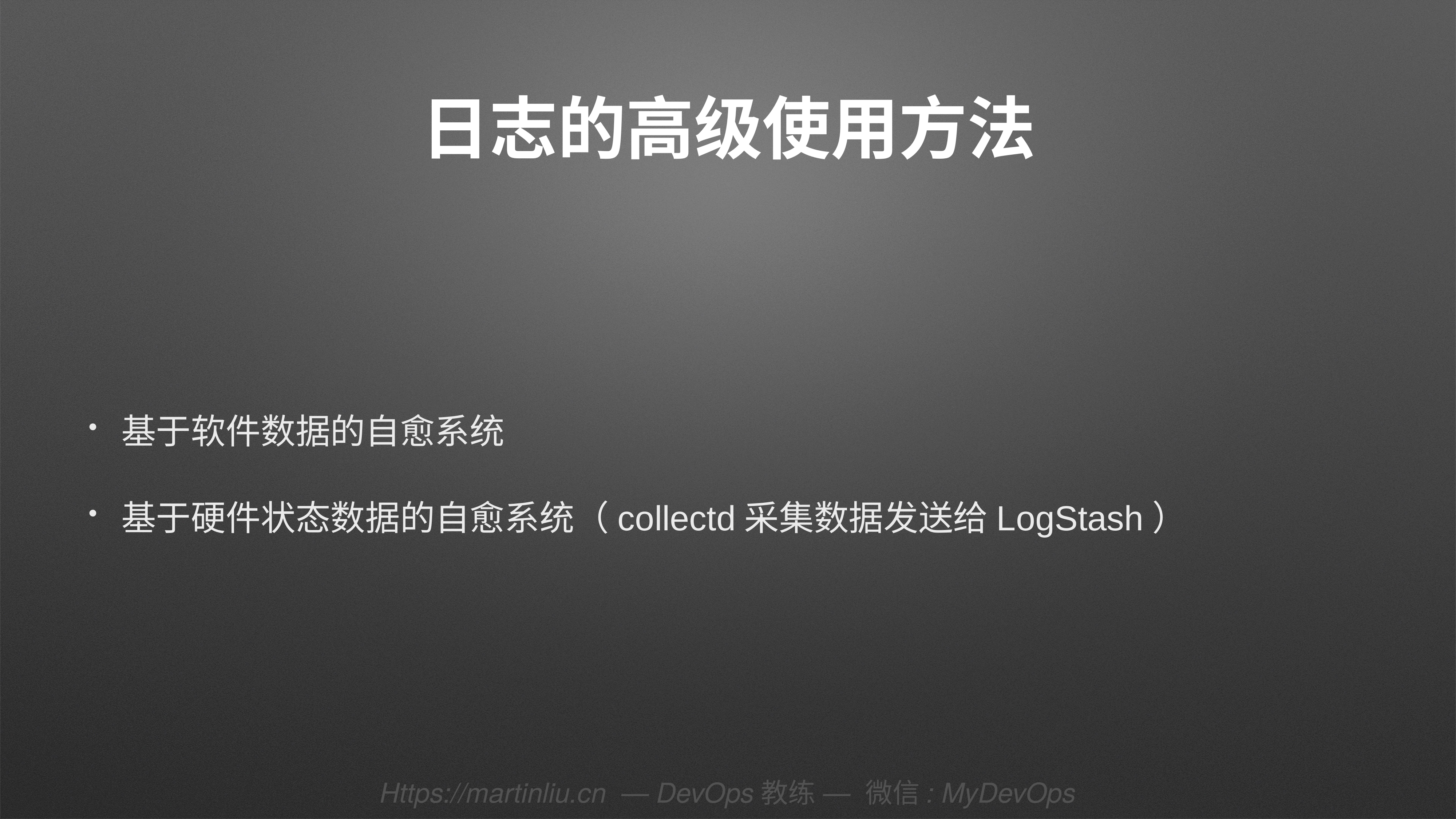

# 日志的高级使用方法
基于软件数据的自愈系统
基于硬件状态数据的自愈系统（collectd采集数据发送给LogStash）